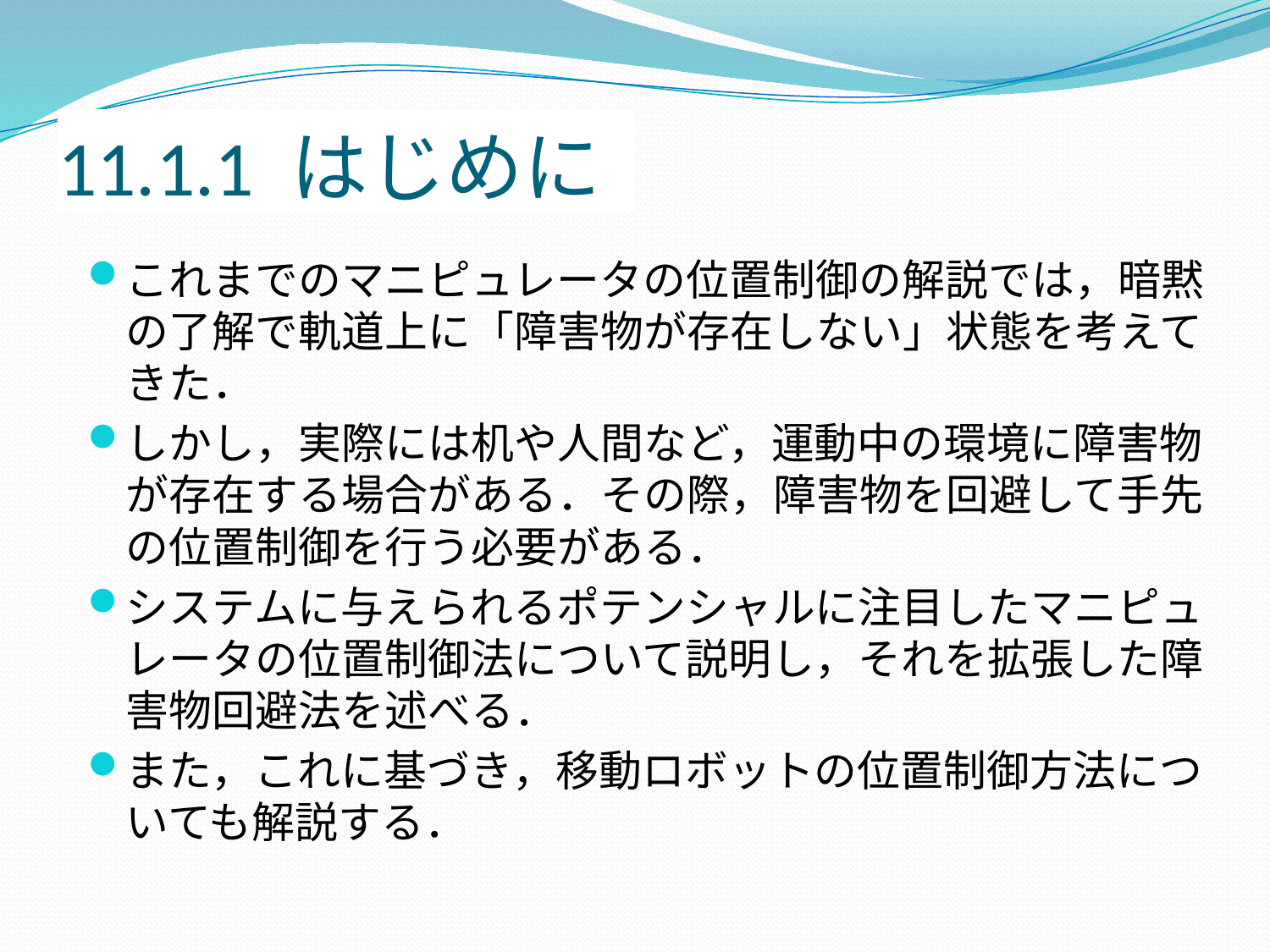

# 11.1.1 はじめに
これまでのマニピュレータの位置制御の解説では，暗黙の了解で軌道上に「障害物が存在しない」状態を考えてきた．
しかし，実際には机や人間など，運動中の環境に障害物が存在する場合がある．その際，障害物を回避して手先の位置制御を行う必要がある．
システムに与えられるポテンシャルに注目したマニピュレータの位置制御法について説明し，それを拡張した障害物回避法を述べる．
また，これに基づき，移動ロボットの位置制御方法についても解説する．